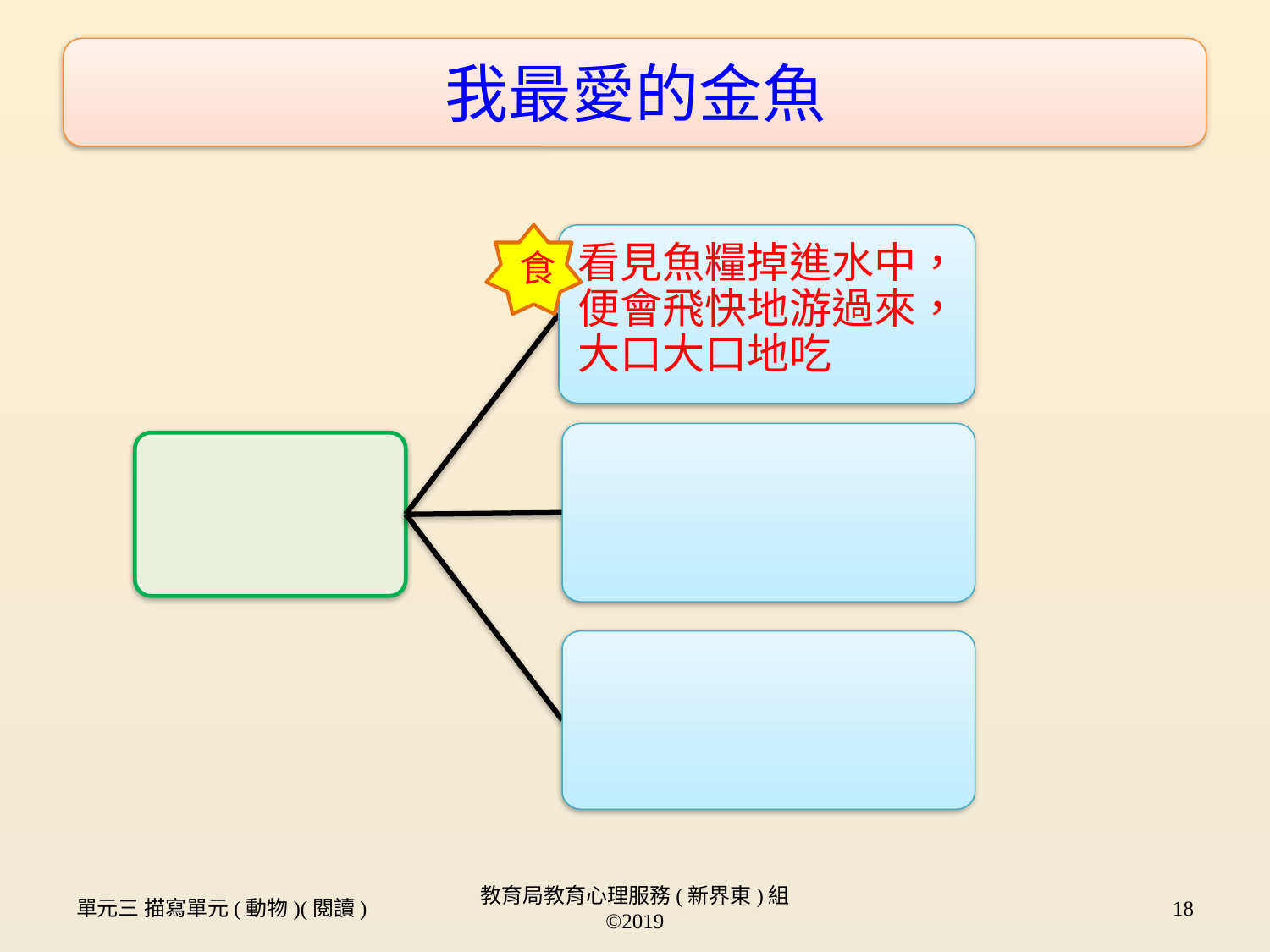

我最愛的金魚
食

看見魚糧掉進水中，便會飛快地游過來，大口大口地吃

單元三 描寫單元(動物)(閱讀)
教育局教育心理服務(新界東)組 ©2019
18